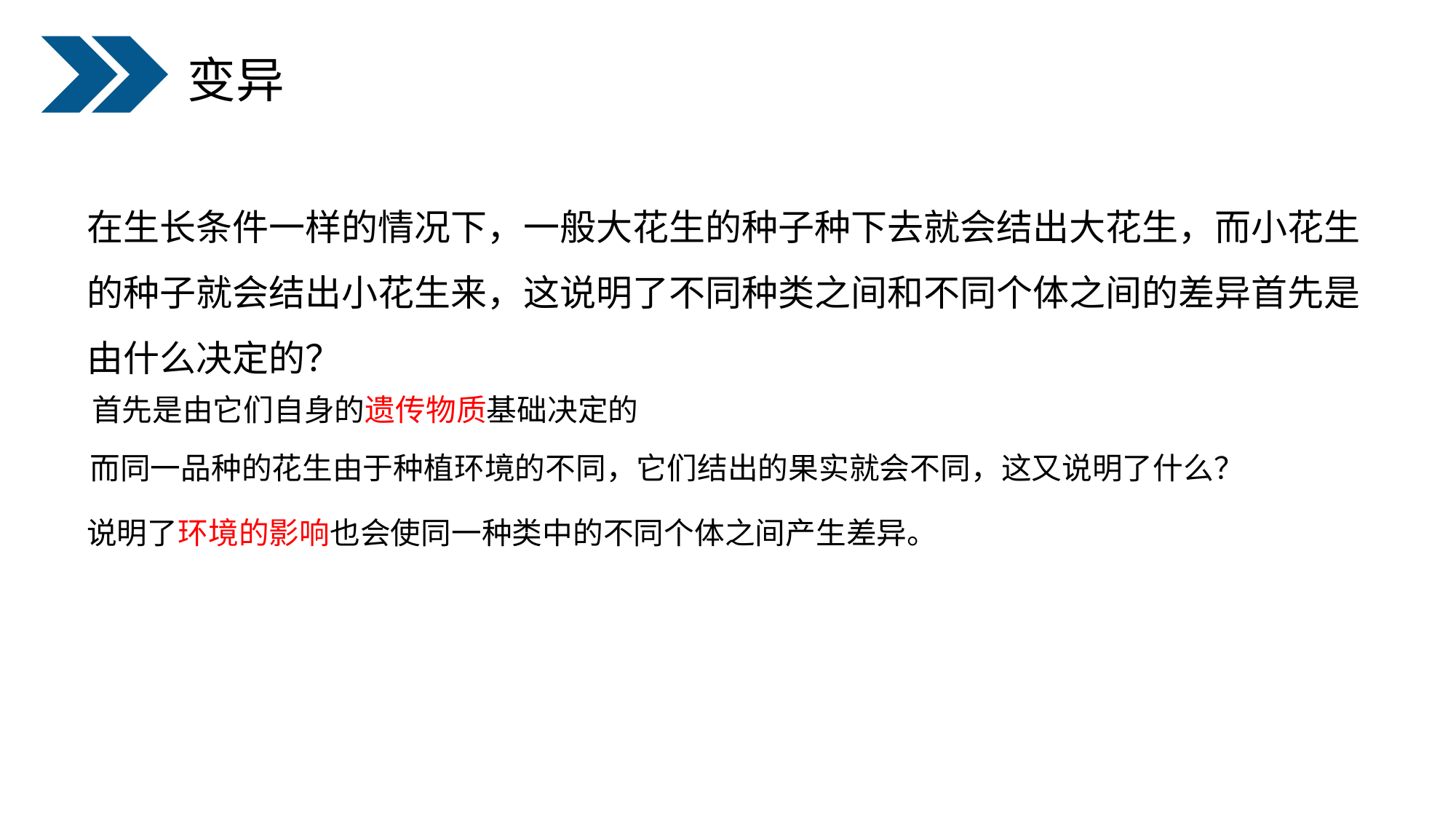

变异
在生长条件一样的情况下，一般大花生的种子种下去就会结出大花生，而小花生的种子就会结出小花生来，这说明了不同种类之间和不同个体之间的差异首先是由什么决定的？
首先是由它们自身的遗传物质基础决定的
    而同一品种的花生由于种植环境的不同，它们结出的果实就会不同，这又说明了什么？
说明了环境的影响也会使同一种类中的不同个体之间产生差异。